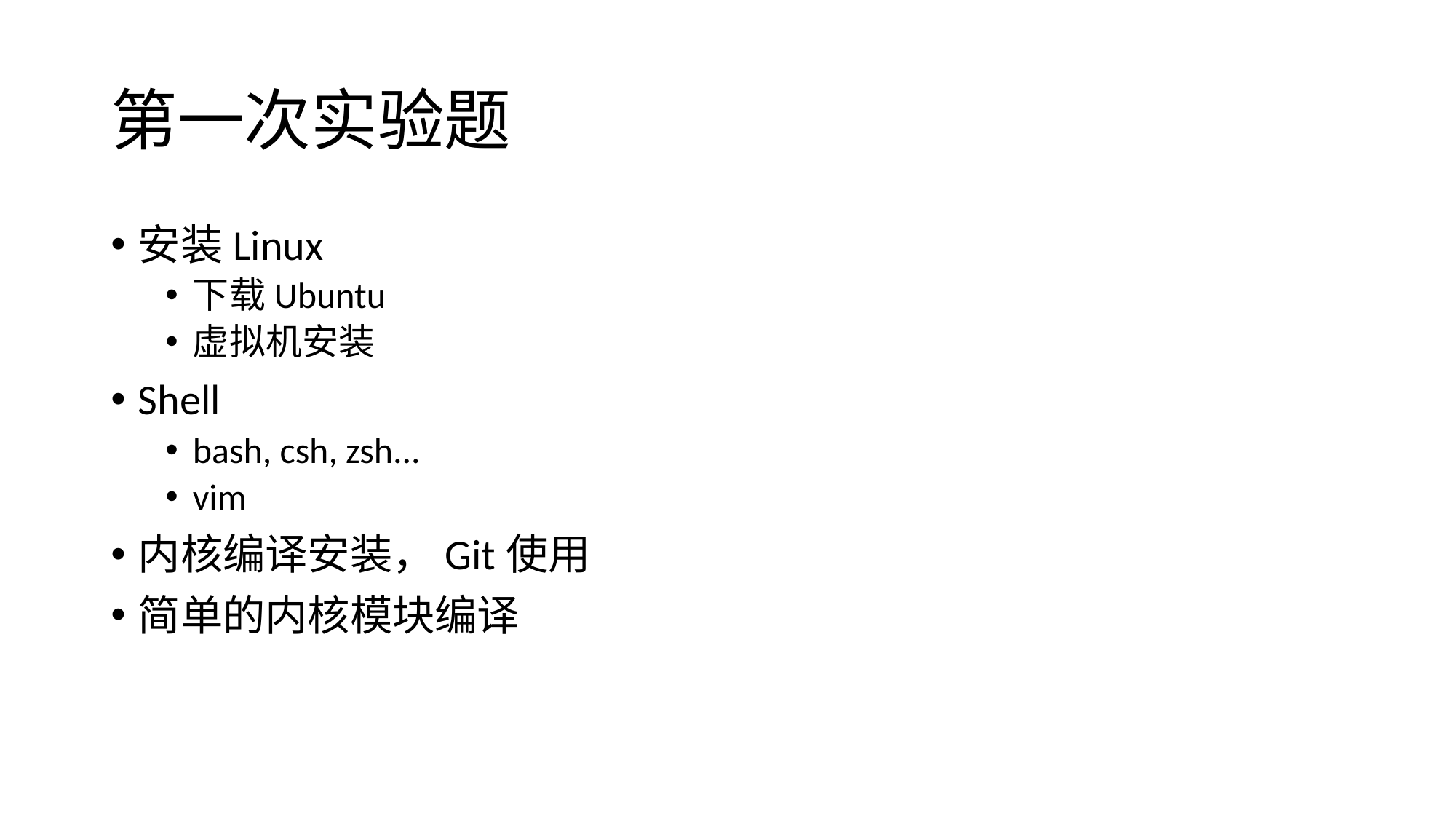

# 第一次实验题
安装Linux
下载Ubuntu
虚拟机安装
Shell
bash, csh, zsh...
vim
内核编译安装，Git使用
简单的内核模块编译